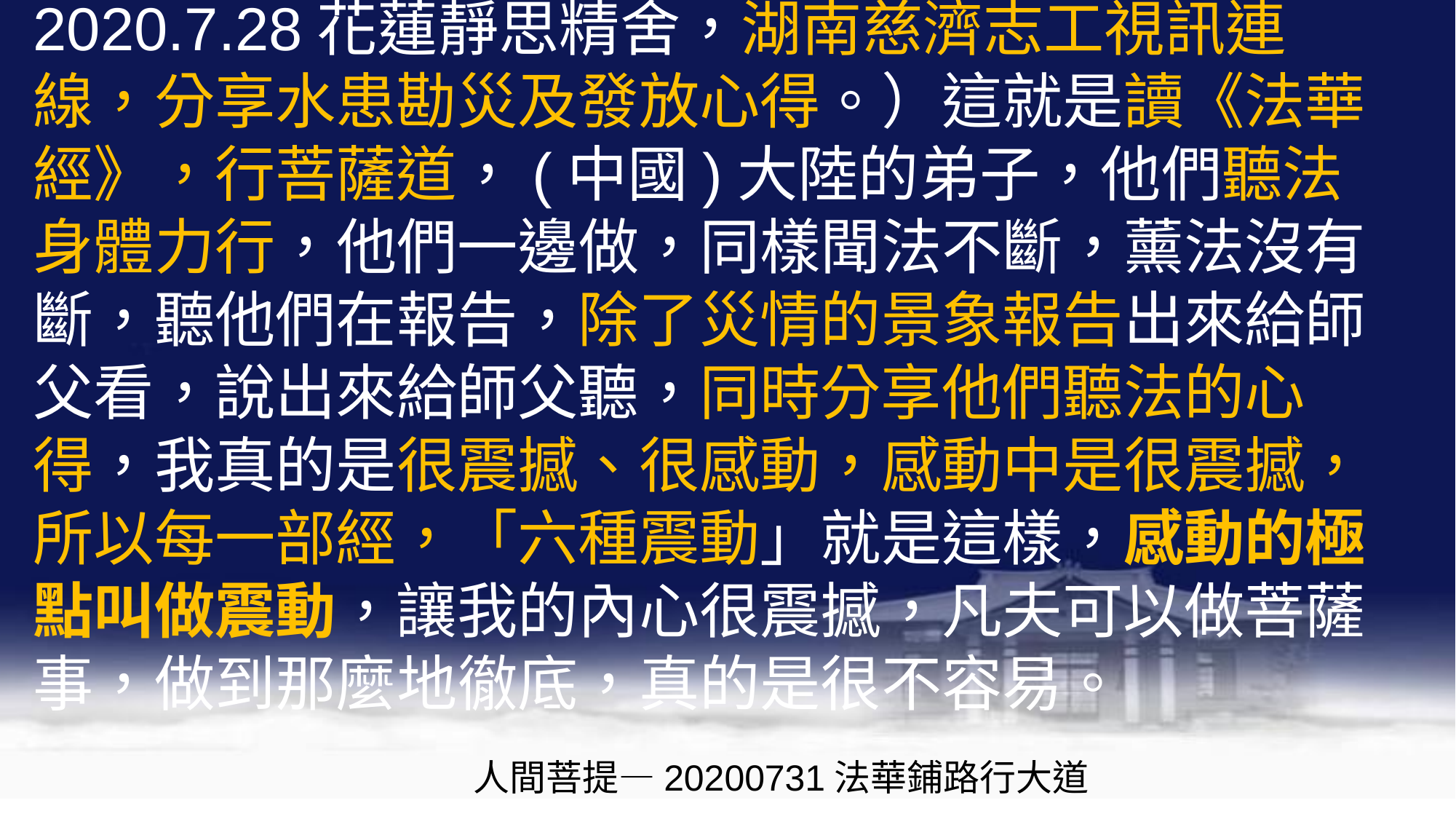

2020.7.28花蓮靜思精舍，湖南慈濟志工視訊連線，分享水患勘災及發放心得。）這就是讀《法華經》，行菩薩道，(中國)大陸的弟子，他們聽法身體力行，他們一邊做，同樣聞法不斷，薰法沒有斷，聽他們在報告，除了災情的景象報告出來給師父看，說出來給師父聽，同時分享他們聽法的心得，我真的是很震撼、很感動，感動中是很震撼，所以每一部經，「六種震動」就是這樣，感動的極點叫做震動，讓我的內心很震撼，凡夫可以做菩薩事，做到那麼地徹底，真的是很不容易。
 人間菩提—20200731法華鋪路行大道